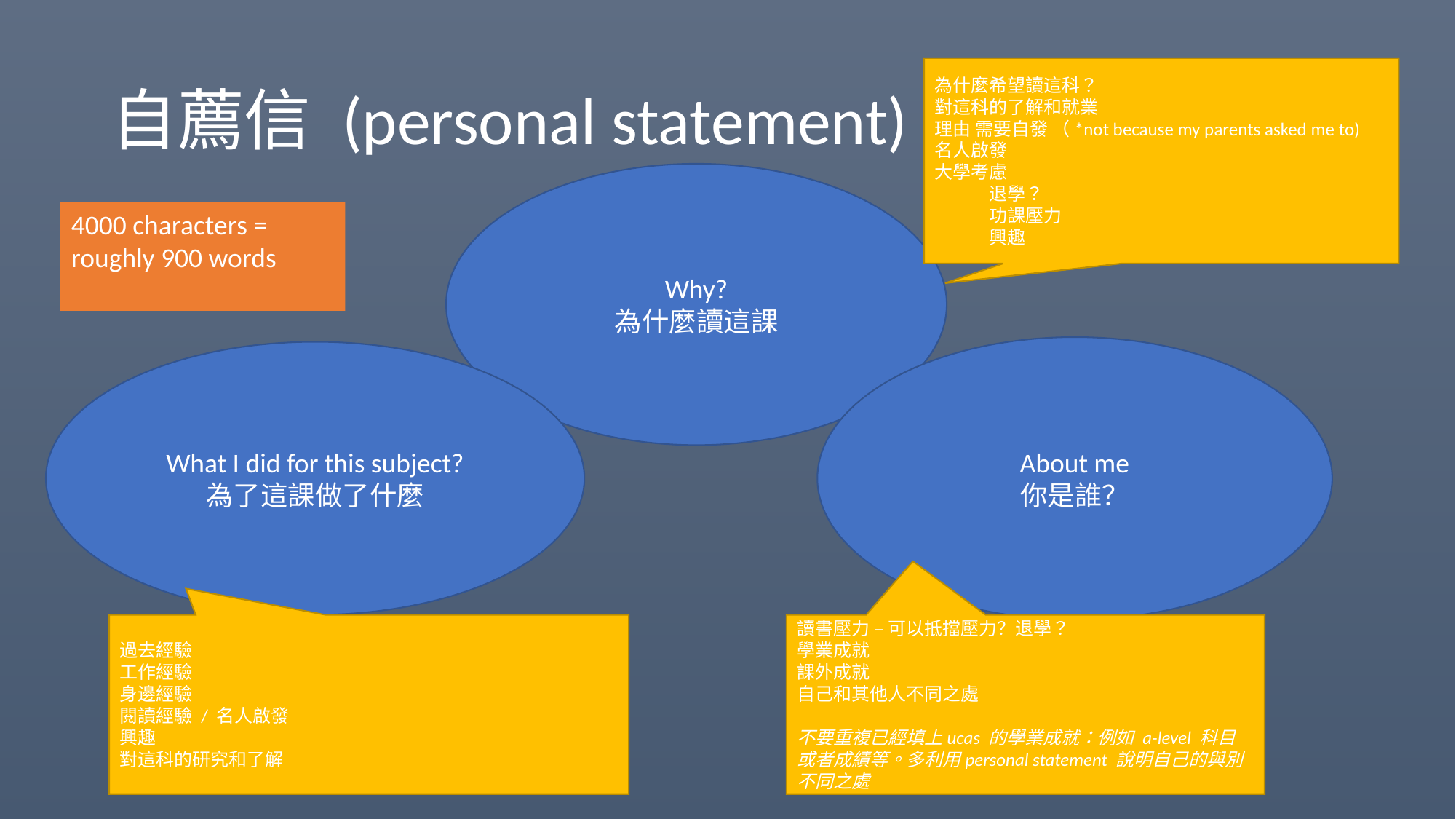

# 自薦信 (personal statement)
為什麼希望讀這科？
對這科的了解和就業
理由 需要自發 （*not because my parents asked me to)
名人啟發
大學考慮
退學？
功課壓力
興趣
Why?
為什麼讀這課
4000 characters = roughly 900 words

About me
你是誰？
What I did for this subject?
為了這課做了什麼
過去經驗
工作經驗
身邊經驗
閱讀經驗 / 名人啟發
興趣
對這科的研究和了解
讀書壓力 – 可以抵擋壓力？退學？
學業成就
課外成就
自己和其他人不同之處

不要重複已經填上ucas 的學業成就：例如 a-level 科目或者成績等。多利用personal statement 說明自己的與別不同之處